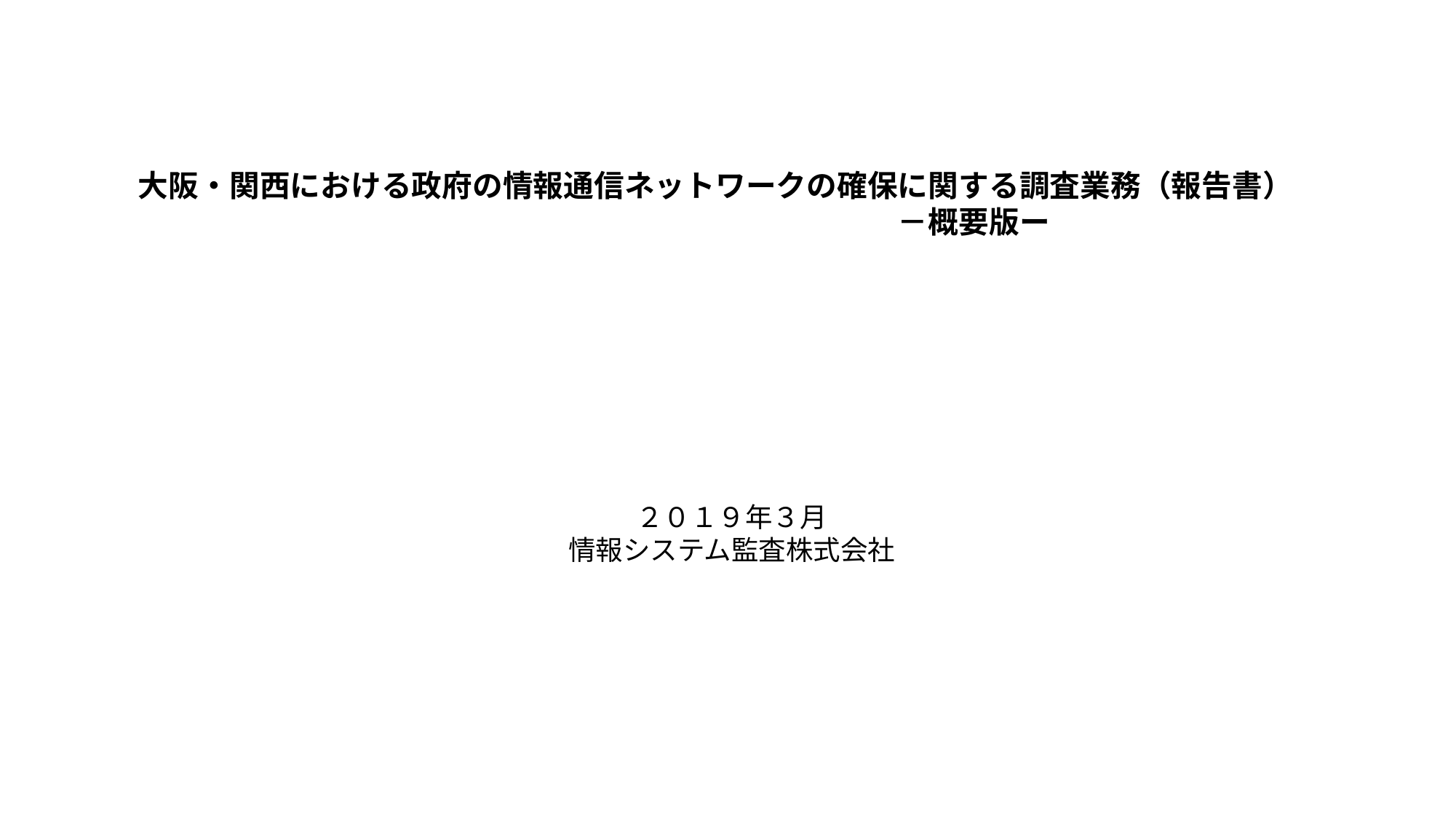

大阪・関西における政府の情報通信ネットワークの確保に関する調査業務（報告書）
　　　　　　　　　　　　　　　　　　　　　　　　　－概要版ー
２０１９年３月
情報システム監査株式会社